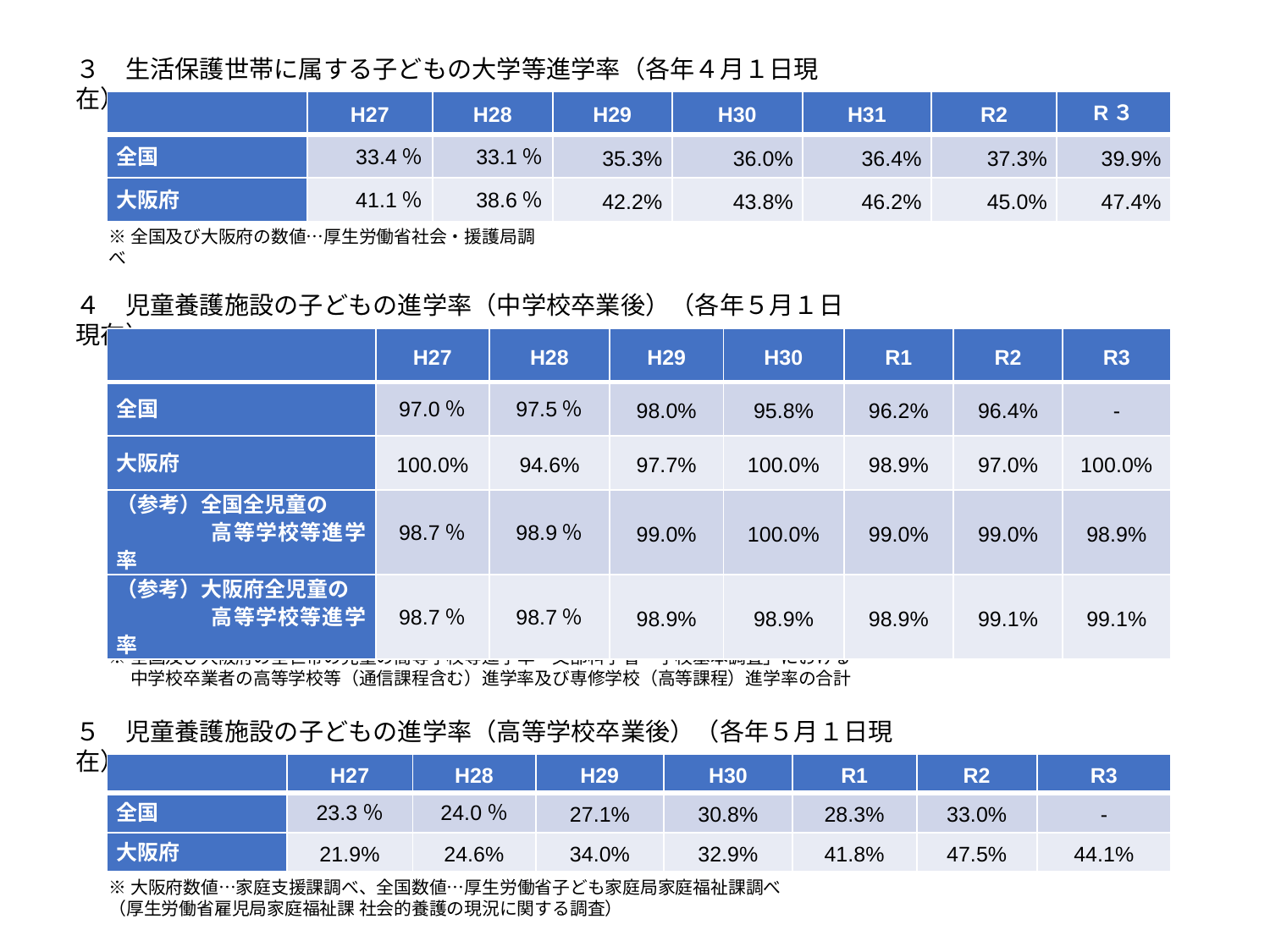

３　生活保護世帯に属する子どもの大学等進学率（各年４月１日現在）
|  | H27 | H28 | H29 | H30 | H31 | R2 | R３ |
| --- | --- | --- | --- | --- | --- | --- | --- |
| 全国 | 33.4％ | 33.1％ | 35.3% | 36.0% | 36.4% | 37.3% | 39.9% |
| 大阪府 | 41.1％ | 38.6％ | 42.2% | 43.8% | 46.2% | 45.0% | 47.4% |
※全国及び大阪府の数値…厚生労働省社会・援護局調べ
４　児童養護施設の子どもの進学率（中学校卒業後）（各年５月１日現在）
|  | H27 | H28 | H29 | H30 | R1 | R2 | R3 |
| --- | --- | --- | --- | --- | --- | --- | --- |
| 全国 | 97.0％ | 97.5％ | 98.0% | 95.8% | 96.2% | 96.4% | - |
| 大阪府 | 100.0% | 94.6% | 97.7% | 100.0% | 98.9% | 97.0% | 100.0% |
| （参考）全国全児童の 　　　　 高等学校等進学率 | 98.7％ | 98.9％ | 99.0% | 100.0% | 99.0% | 99.0% | 98.9% |
| （参考）大阪府全児童の 　　　 　高等学校等進学率 | 98.7％ | 98.7％ | 98.9% | 98.9% | 98.9% | 99.1% | 99.1% |
※大阪府数値…家庭支援課調べ、全国数値…厚生労働省子ども家庭局家庭福祉課調べ
　（厚生労働省雇児局家庭福祉課 社会的養護の現況に関する調査）
※全国及び大阪府の全世帯の児童の高等学校等進学率…文部科学省「学校基本調査」における
　 中学校卒業者の高等学校等（通信課程含む）進学率及び専修学校（高等課程）進学率の合計
５　児童養護施設の子どもの進学率（高等学校卒業後）（各年５月１日現在）
|  | H27 | H28 | H29 | H30 | R1 | R2 | R3 |
| --- | --- | --- | --- | --- | --- | --- | --- |
| 全国 | 23.3％ | 24.0％ | 27.1% | 30.8% | 28.3% | 33.0% | - |
| 大阪府 | 21.9% | 24.6% | 34.0% | 32.9% | 41.8% | 47.5% | 44.1% |
※大阪府数値…家庭支援課調べ、全国数値…厚生労働省子ども家庭局家庭福祉課調べ
（厚生労働省雇児局家庭福祉課 社会的養護の現況に関する調査）